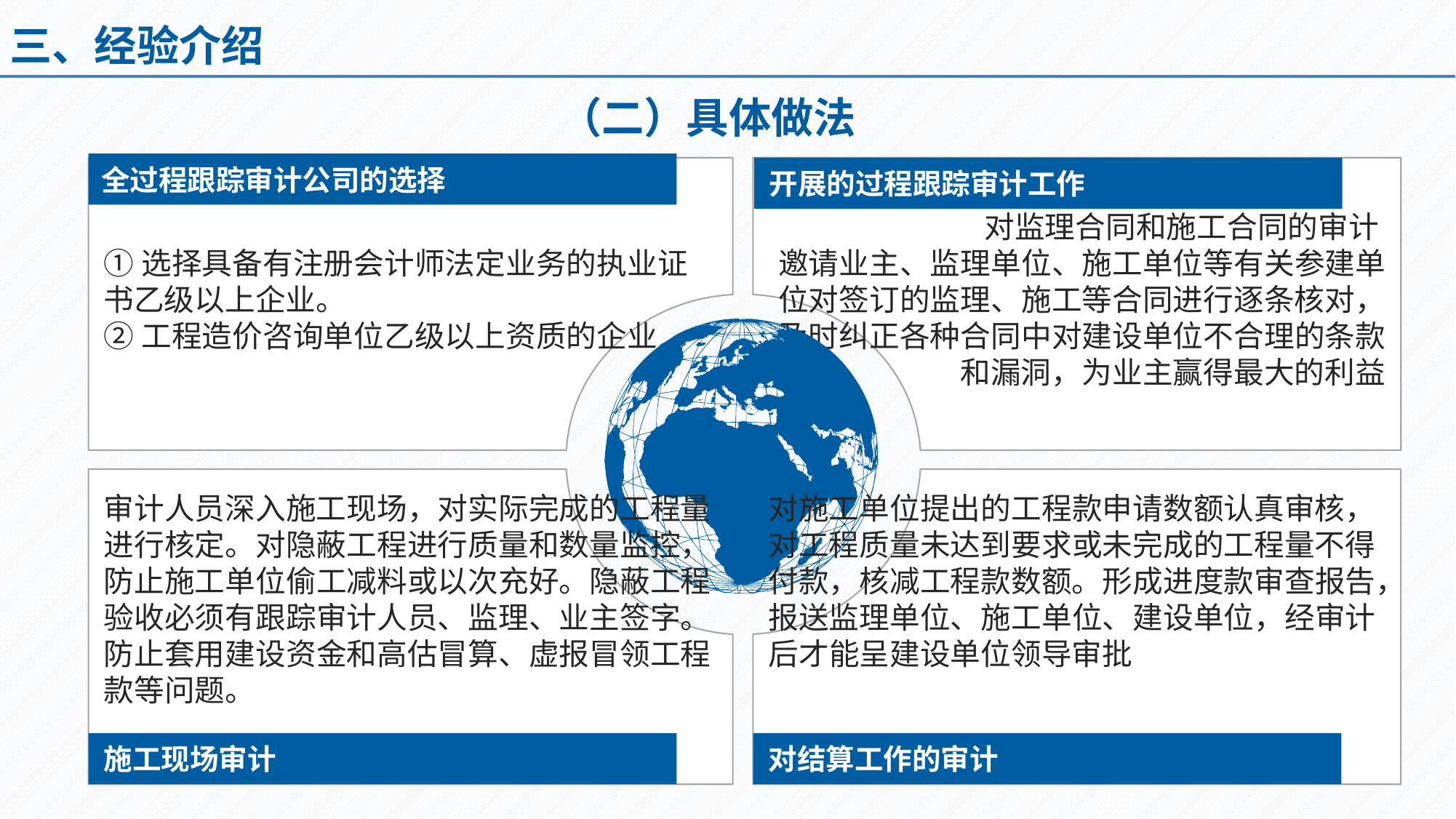

三、经验介绍
（二）具体做法
全过程跟踪审计公司的选择
①选择具备有注册会计师法定业务的执业证书乙级以上企业。
②工程造价咨询单位乙级以上资质的企业
对监理合同和施工合同的审计
邀请业主、监理单位、施工单位等有关参建单位对签订的监理、施工等合同进行逐条核对，及时纠正各种合同中对建设单位不合理的条款和漏洞，为业主赢得最大的利益
开展的过程跟踪审计工作

审计人员深入施工现场，对实际完成的工程量进行核定。对隐蔽工程进行质量和数量监控，防止施工单位偷工减料或以次充好。隐蔽工程验收必须有跟踪审计人员、监理、业主签字。防止套用建设资金和高估冒算、虚报冒领工程款等问题。
对施工单位提出的工程款申请数额认真审核，对工程质量未达到要求或未完成的工程量不得付款，核减工程款数额。形成进度款审查报告，报送监理单位、施工单位、建设单位，经审计后才能呈建设单位领导审批
施工现场审计
对结算工作的审计